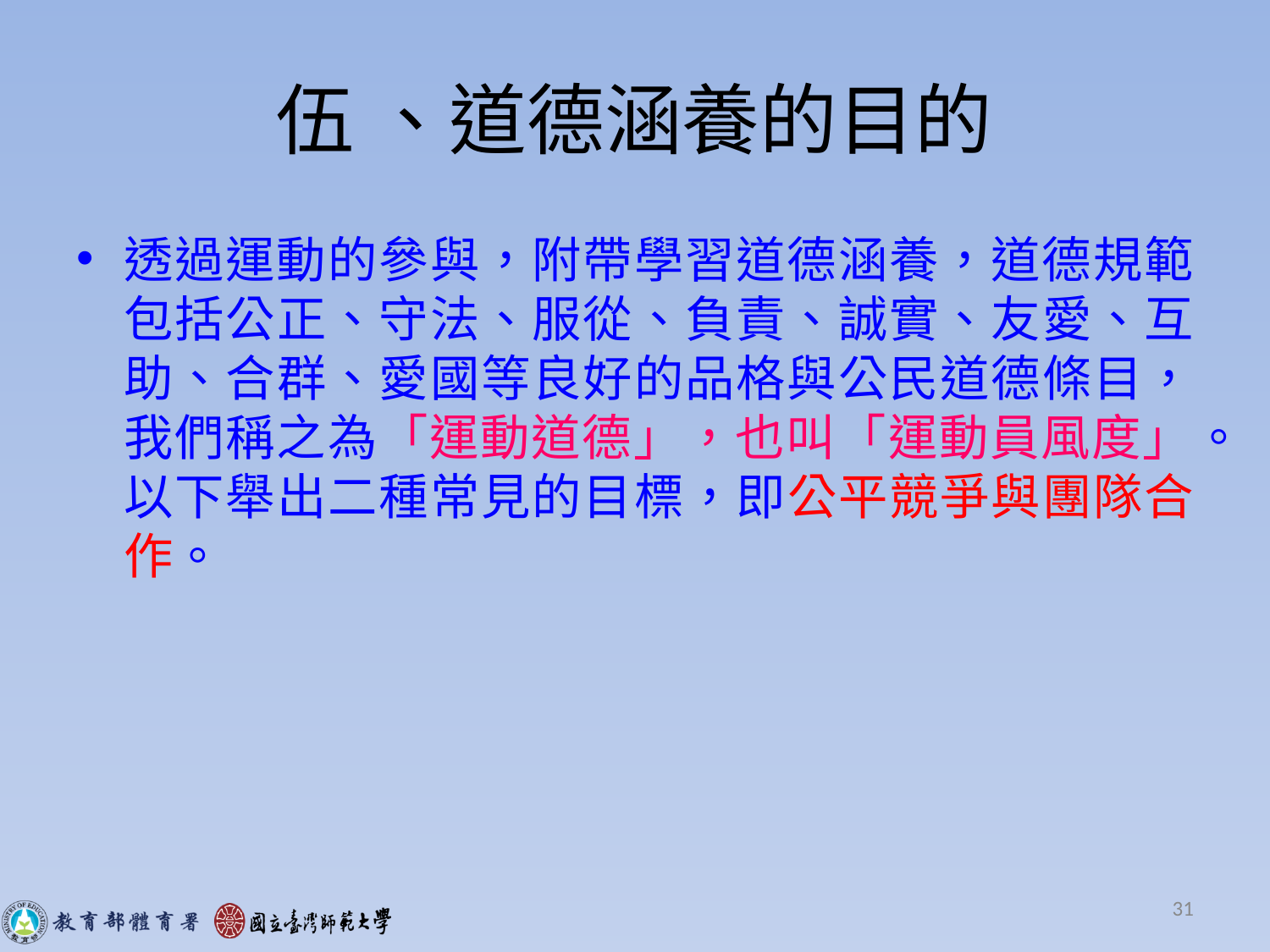

# 伍 、道德涵養的目的
透過運動的參與，附帶學習道德涵養，道德規範包括公正、守法、服從、負責、誠實、友愛、互助、合群、愛國等良好的品格與公民道德條目，我們稱之為「運動道德」，也叫「運動員風度」。以下舉出二種常見的目標，即公平競爭與團隊合作。
31